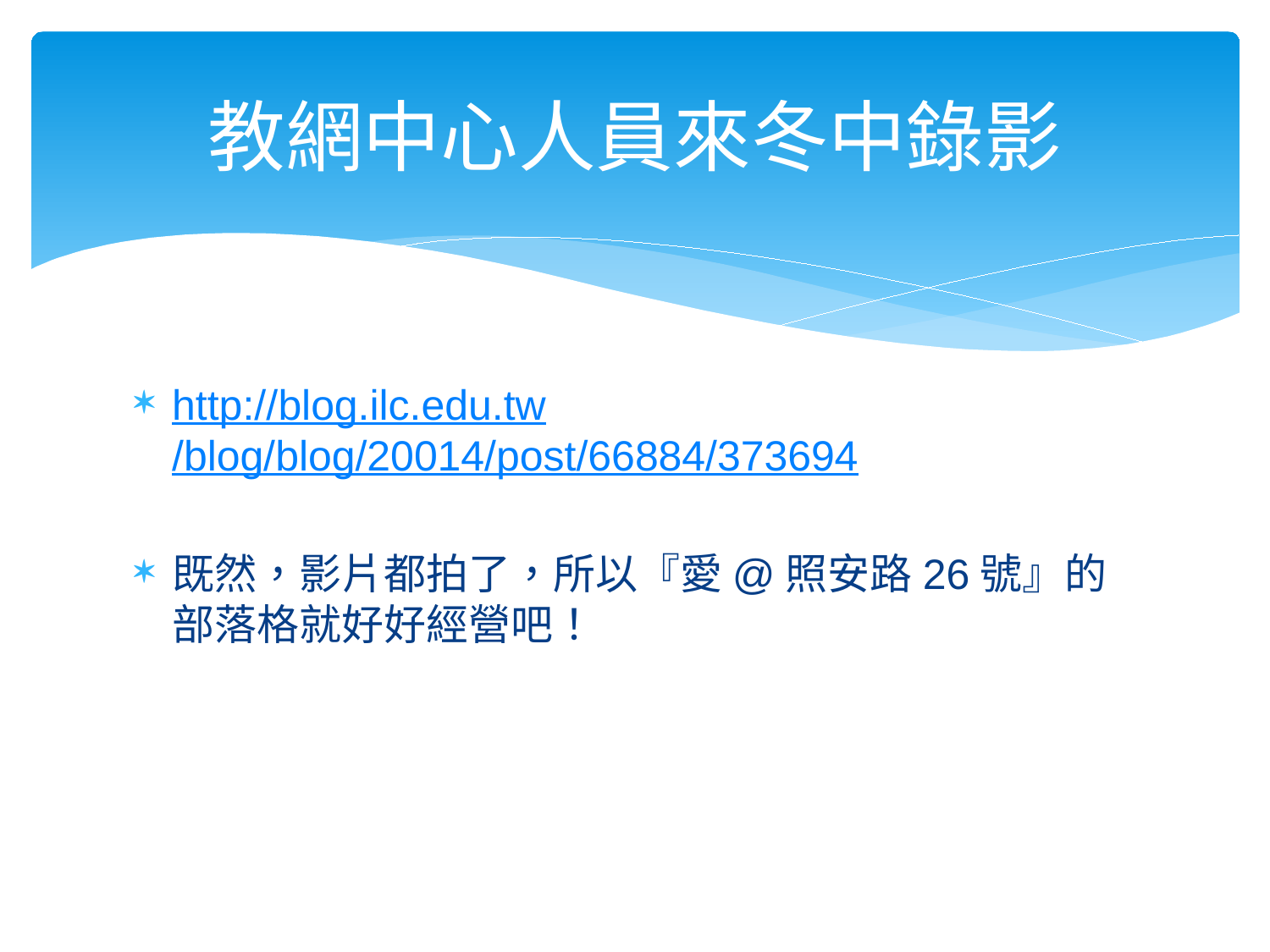

# 教網中心人員來冬中錄影
http://blog.ilc.edu.tw/blog/blog/20014/post/66884/373694

既然，影片都拍了，所以『愛@照安路26號』的部落格就好好經營吧！